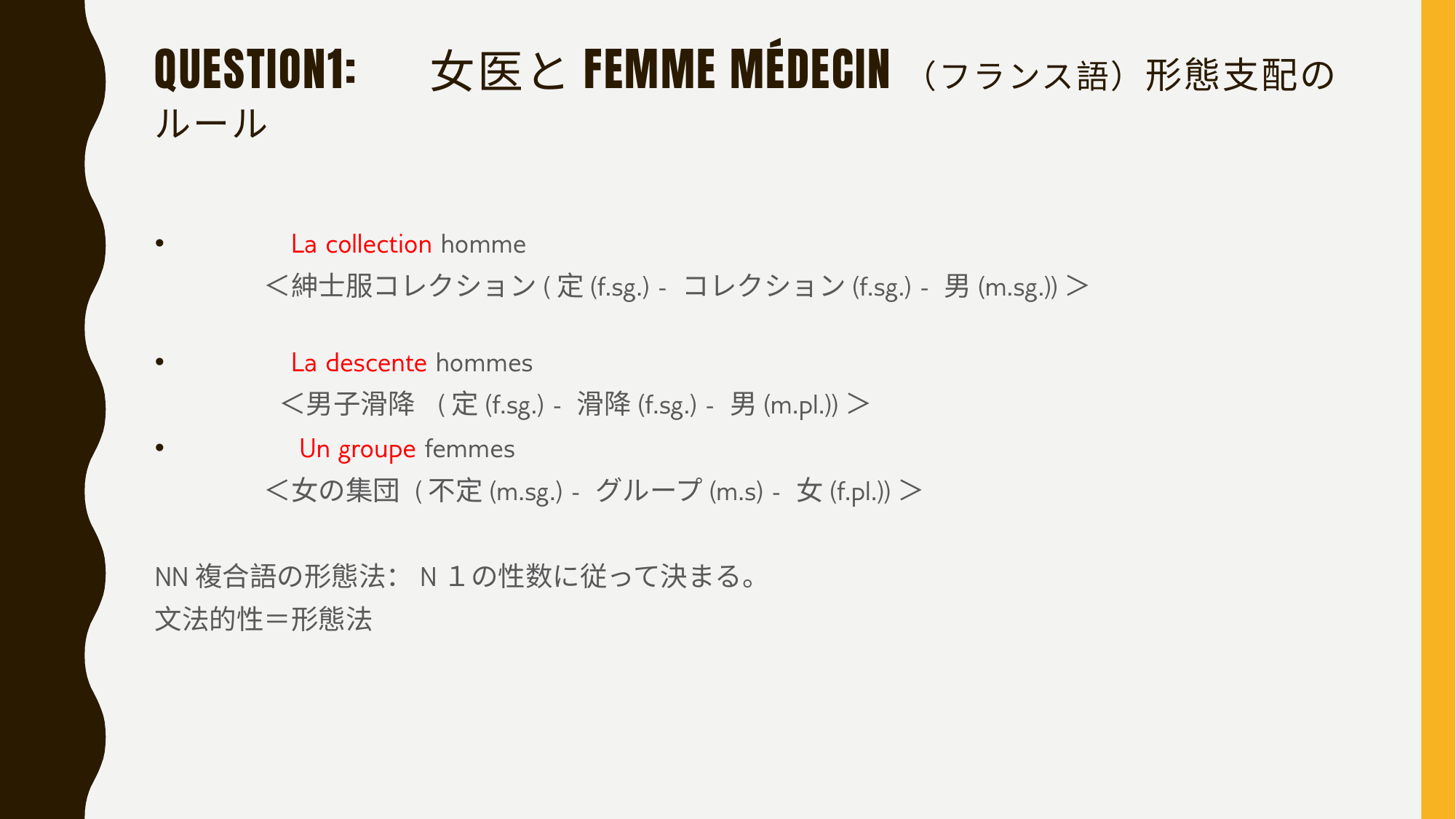

# Question1: 　女医とfemme médecin（フランス語）形態支配のルール
	La collection homme
	＜紳士服コレクション(定(f.sg.) - コレクション(f.sg.) - 男(m.sg.))＞
	La descente hommes
	 ＜男子滑降  (定(f.sg.) - 滑降(f.sg.) - 男(m.pl.))＞
	 Un groupe femmes
	＜女の集団 (不定(m.sg.) - グループ(m.s) - 女(f.pl.))＞

NN複合語の形態法：N１の性数に従って決まる。
文法的性＝形態法